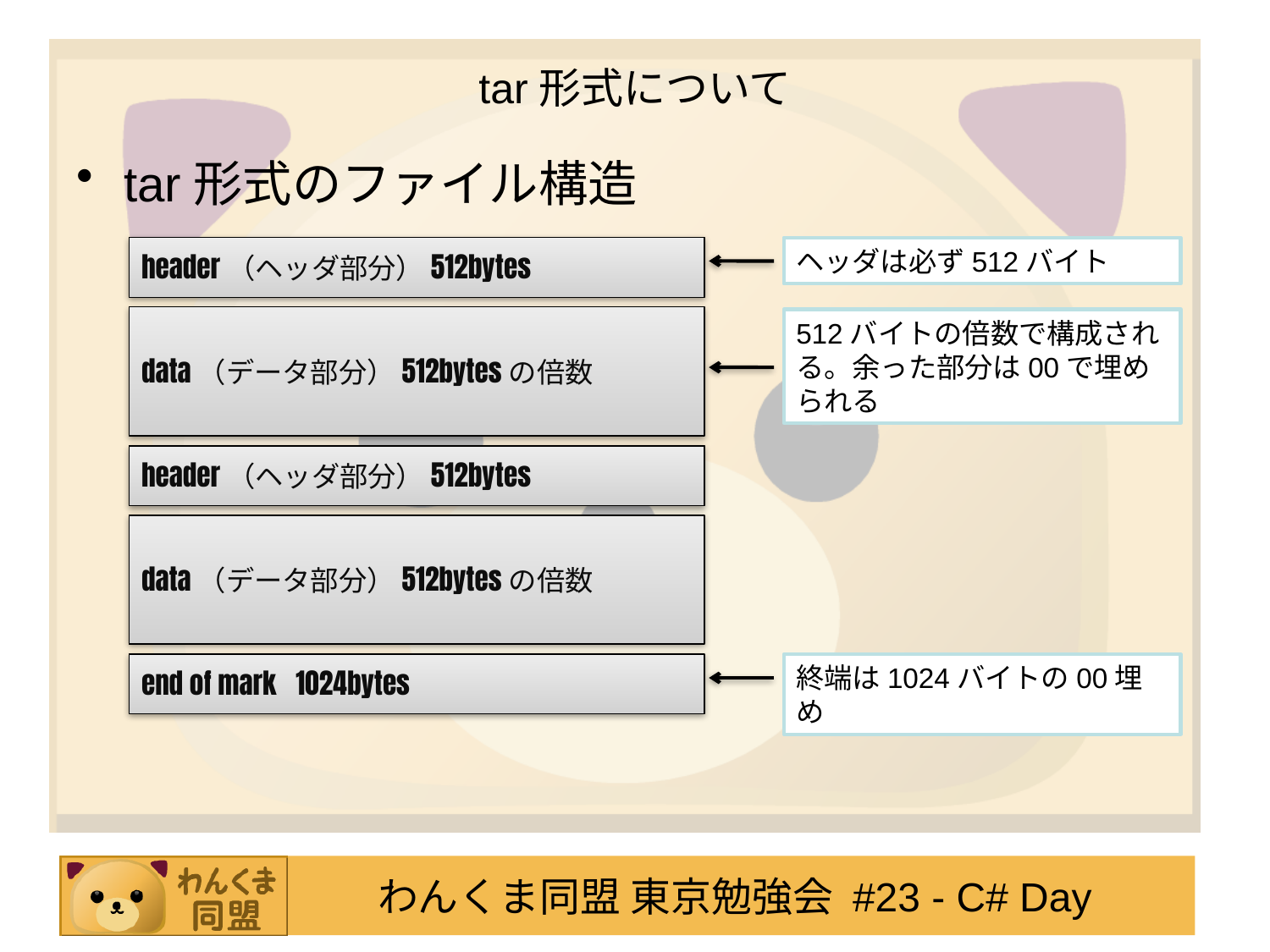

# tar形式について
tar形式のファイル構造
header（ヘッダ部分）512bytes
ヘッダは必ず512バイト
data（データ部分）512bytesの倍数
512バイトの倍数で構成される。余った部分は00で埋められる
header（ヘッダ部分）512bytes
data（データ部分）512bytesの倍数
end of mark   1024bytes
終端は1024バイトの00埋め